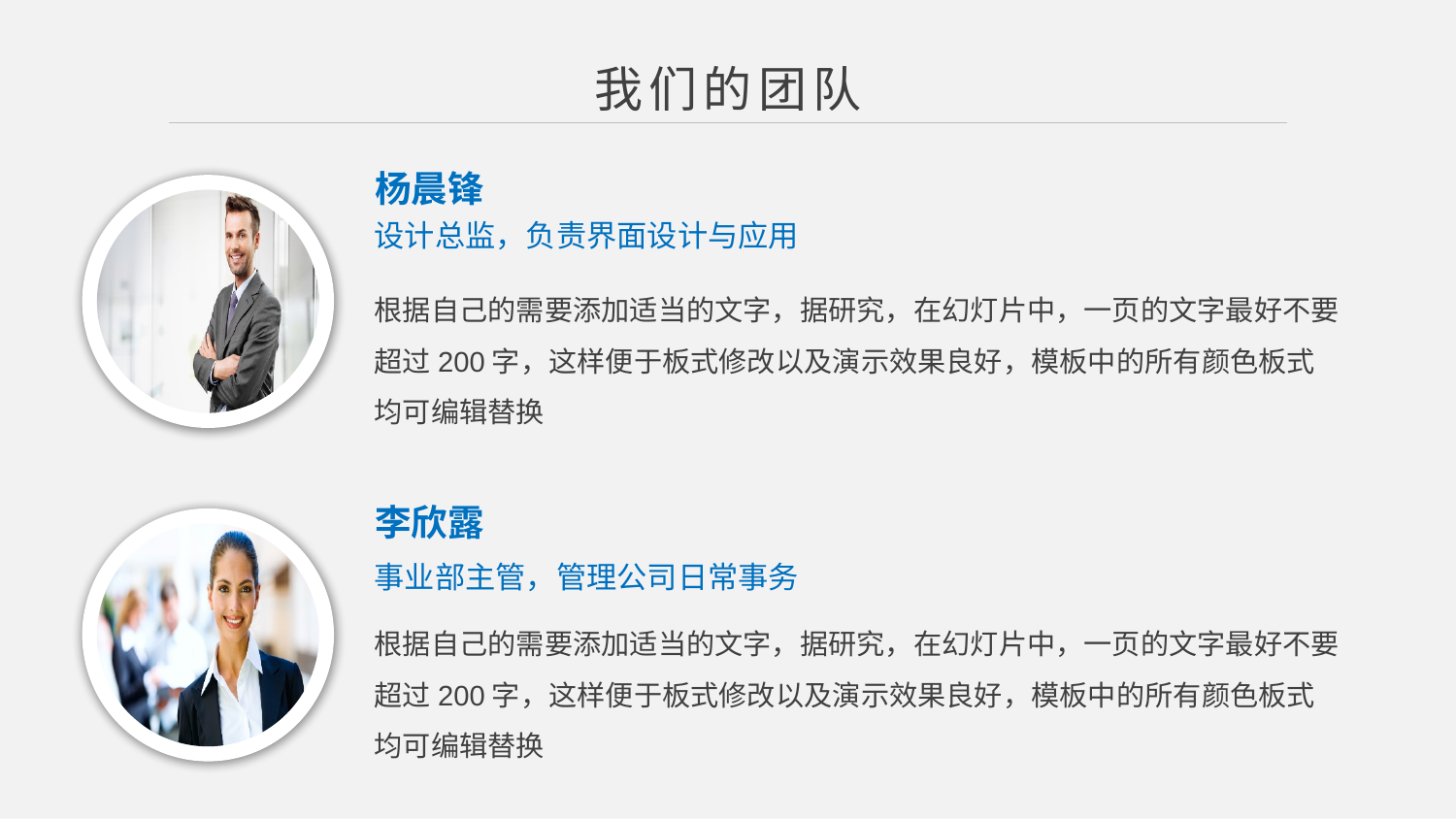

我们的团队
杨晨锋

设计总监，负责界面设计与应用
根据自己的需要添加适当的文字，据研究，在幻灯片中，一页的文字最好不要超过200字，这样便于板式修改以及演示效果良好，模板中的所有颜色板式均可编辑替换
李欣露

事业部主管，管理公司日常事务
根据自己的需要添加适当的文字，据研究，在幻灯片中，一页的文字最好不要超过200字，这样便于板式修改以及演示效果良好，模板中的所有颜色板式均可编辑替换